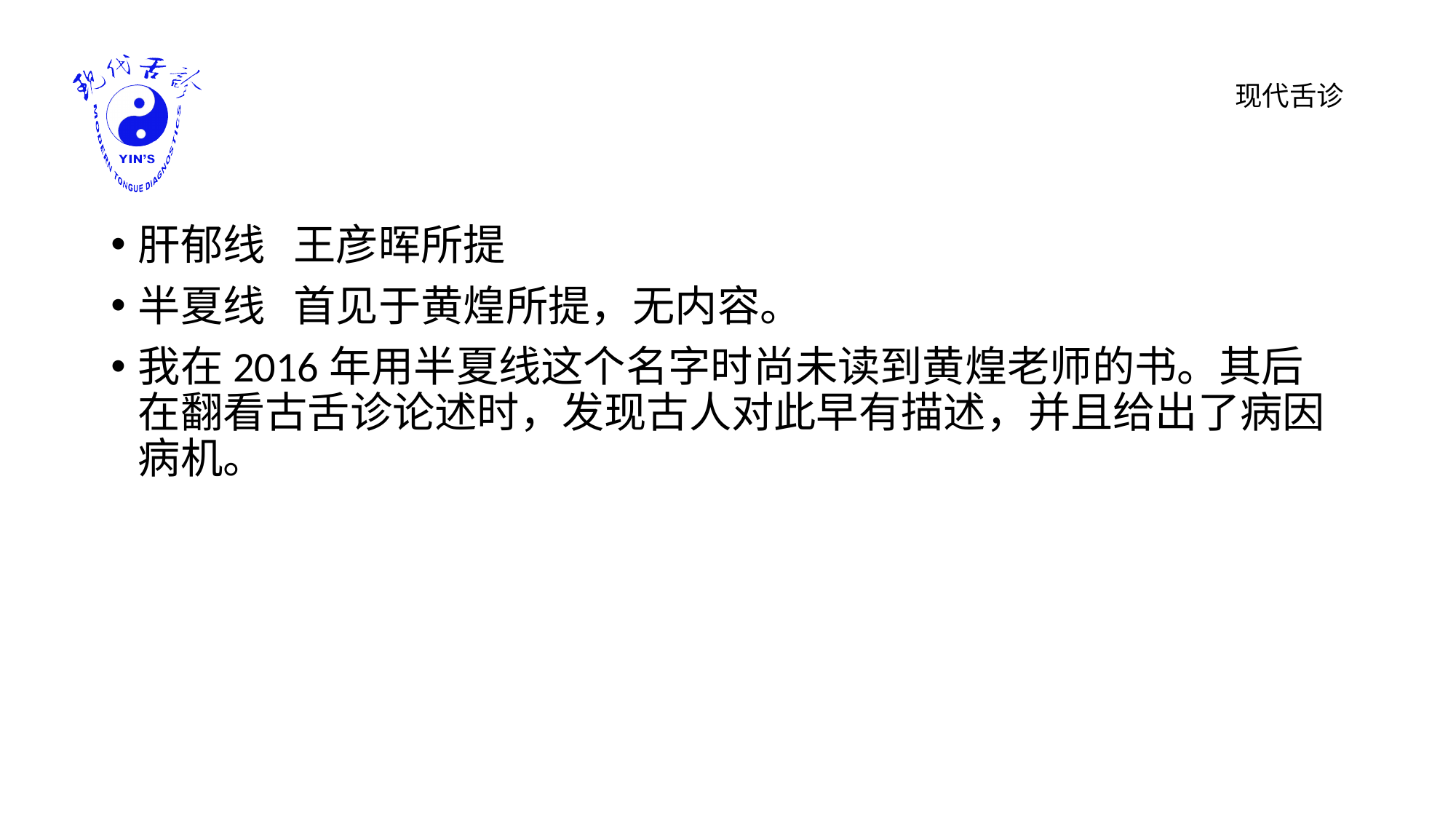

肝郁线   王彦晖所提
半夏线   首见于黄煌所提，无内容。
我在2016年用半夏线这个名字时尚未读到黄煌老师的书。其后在翻看古舌诊论述时，发现古人对此早有描述，并且给出了病因病机。